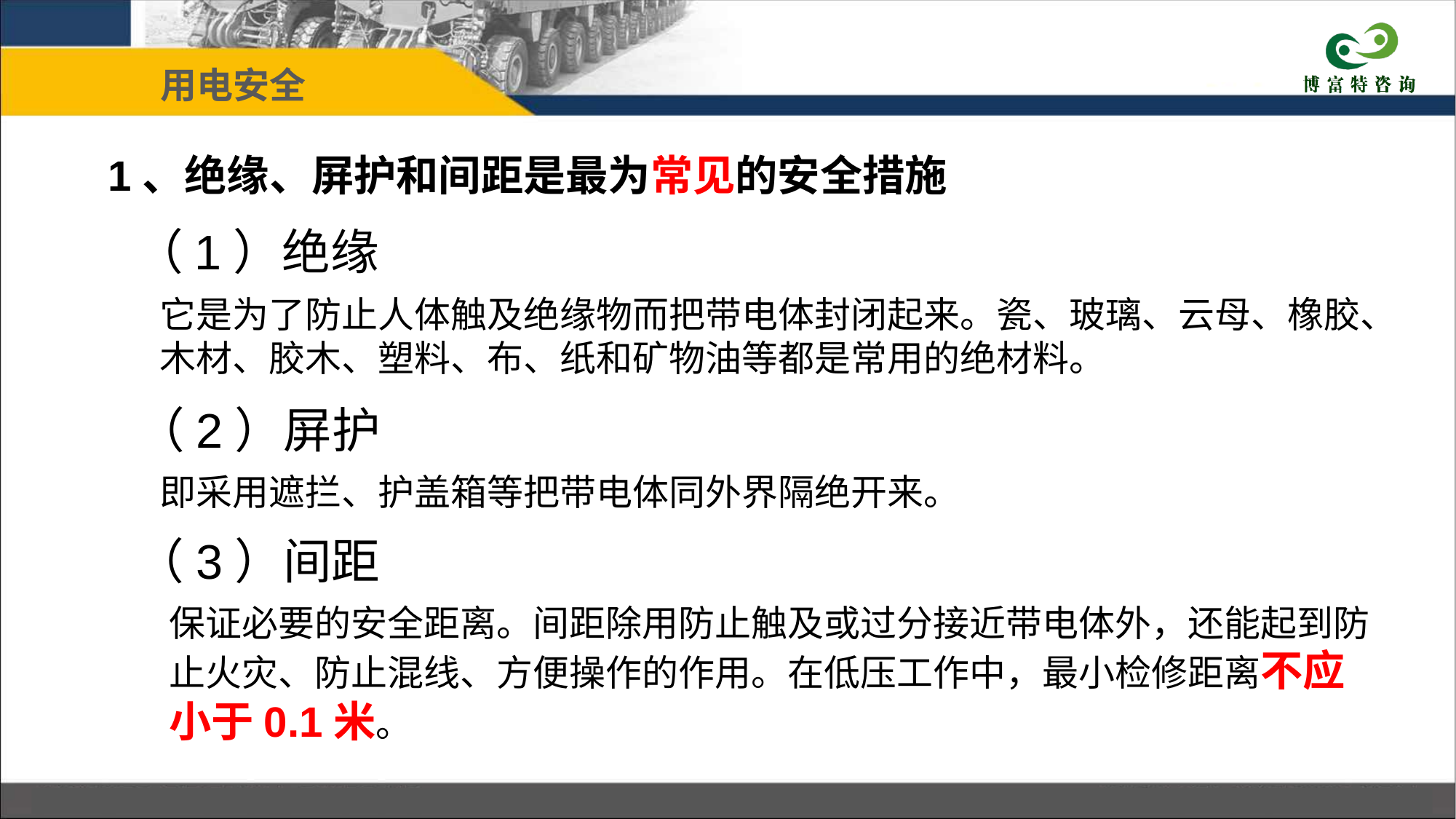

用电安全
1、绝缘、屏护和间距是最为常见的安全措施
目   录
（1）绝缘
它是为了防止人体触及绝缘物而把带电体封闭起来。瓷、玻璃、云母、橡胶、木材、胶木、塑料、布、纸和矿物油等都是常用的绝材料。
（2）屏护
即采用遮拦、护盖箱等把带电体同外界隔绝开来。
（3）间距
保证必要的安全距离。间距除用防止触及或过分接近带电体外，还能起到防止火灾、防止混线、方便操作的作用。在低压工作中，最小检修距离不应小于0.1米。